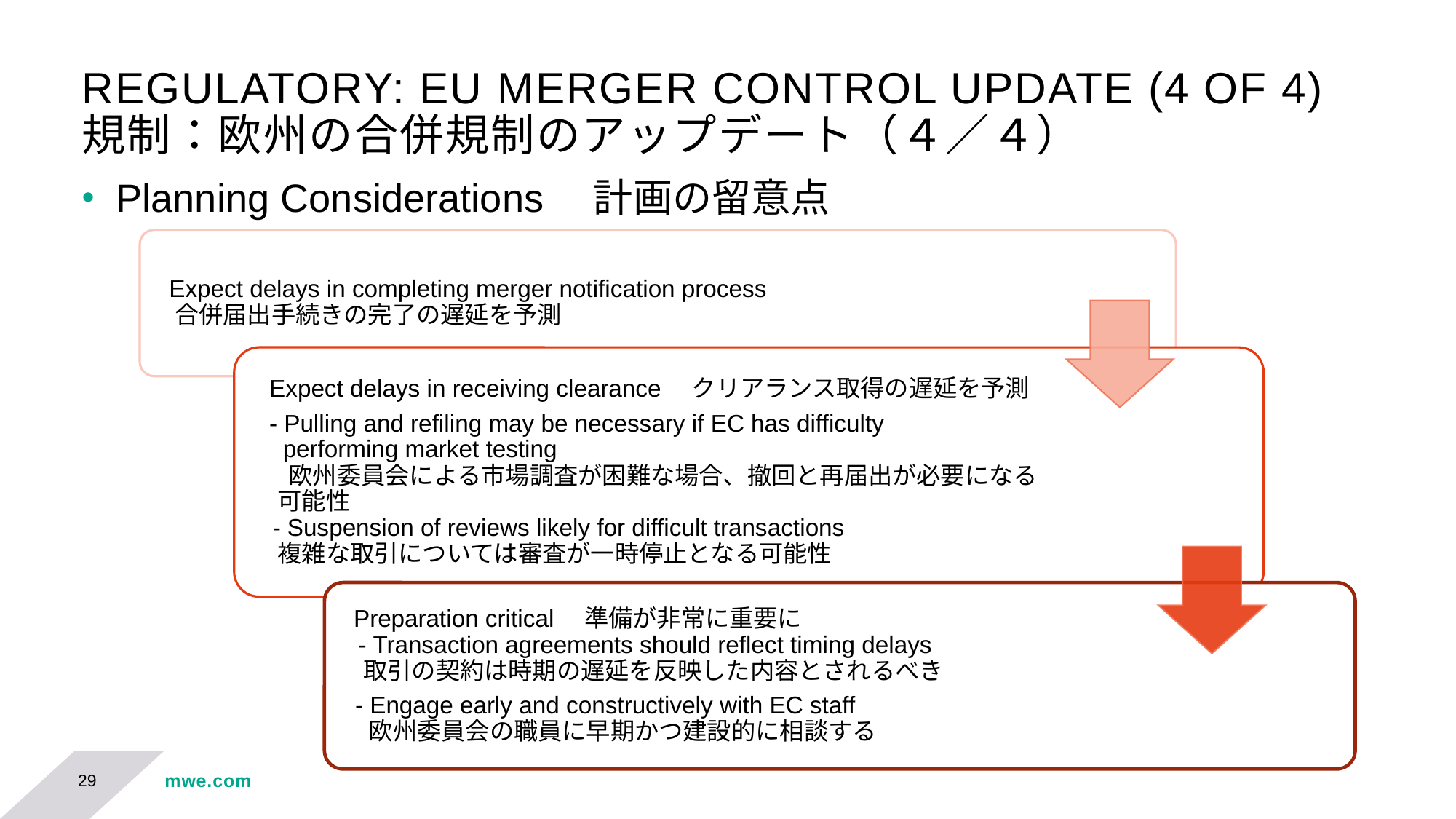

# REGULATORY: EU MERGER CONTROL UPDATE (4 OF 4) 規制：欧州の合併規制のアップデート（４／４）
Planning Considerations　計画の留意点

  Expect delays in completing merger notification process
  合併届出手続きの完了の遅延を予測
  Expect delays in receiving clearance　クリアランス取得の遅延を予測
  - Pulling and refiling may be necessary if EC has difficulty
    performing market testing
    欧州委員会による市場調査が困難な場合、撤回と再届出が必要になる
    可能性
  - Suspension of reviews likely for difficult transactions　
    複雑な取引については審査が一時停止となる可能性
  Preparation critical　準備が非常に重要に
  - Transaction agreements should reflect timing delays　
    取引の契約は時期の遅延を反映した内容とされるべき
  - Engage early and constructively with EC staff　
     欧州委員会の職員に早期かつ建設的に相談する

29